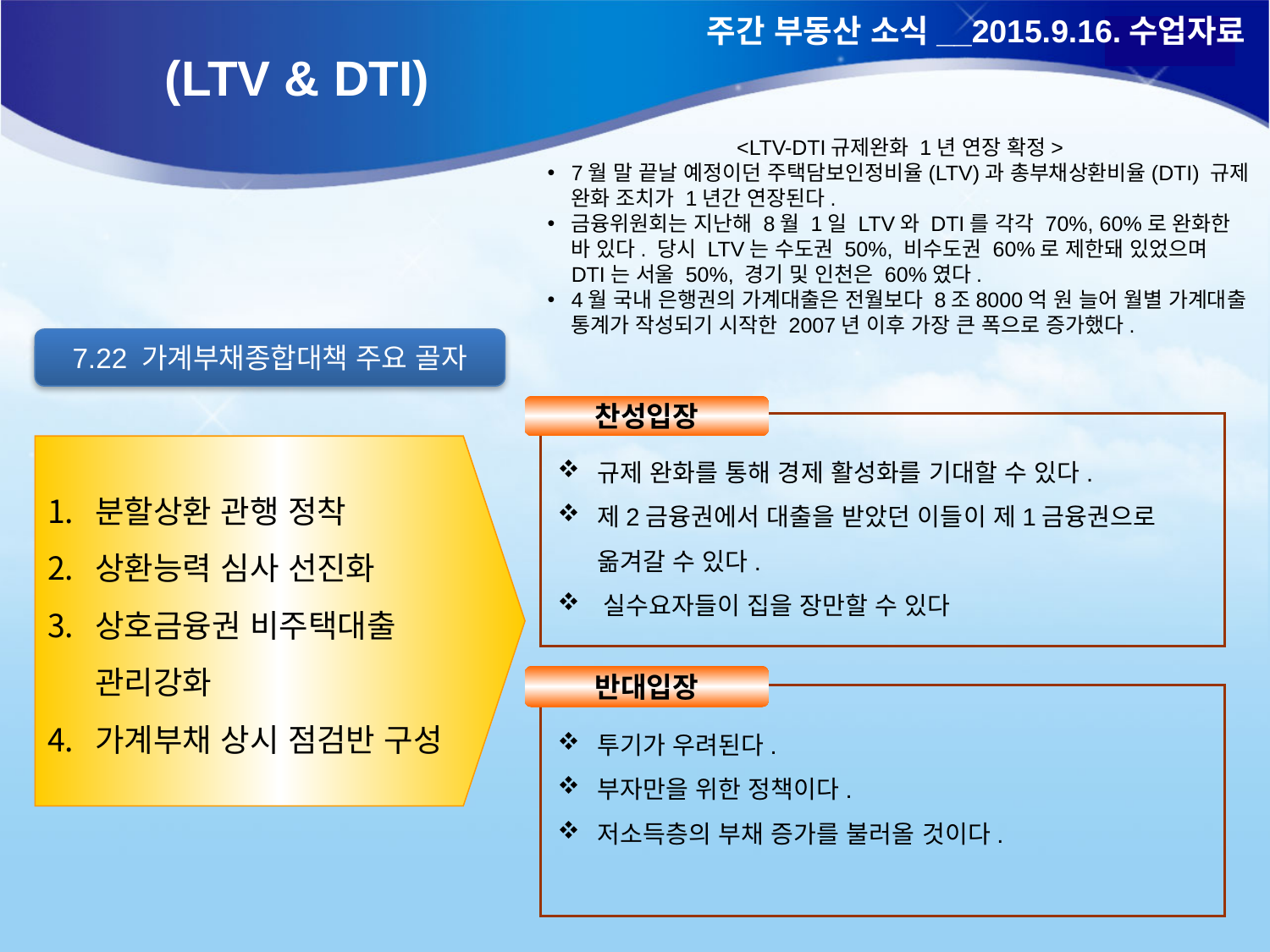

주간 부동산 소식__2015.9.16.수업자료
(LTV & DTI)
<LTV-DTI규제완화 1년 연장 확정>
7월 말 끝날 예정이던 주택담보인정비율(LTV)과 총부채상환비율(DTI) 규제 완화 조치가 1년간 연장된다.
금융위원회는 지난해 8월 1일 LTV와 DTI를 각각 70%, 60%로 완화한 바 있다. 당시 LTV는 수도권 50%, 비수도권 60%로 제한돼 있었으며 DTI는 서울 50%, 경기 및 인천은 60%였다.
4월 국내 은행권의 가계대출은 전월보다 8조8000억 원 늘어 월별 가계대출 통계가 작성되기 시작한 2007년 이후 가장 큰 폭으로 증가했다.
7.22 가계부채종합대책 주요 골자
찬성입장

규제 완화를 통해 경제 활성화를 기대할 수 있다.
제2금융권에서 대출을 받았던 이들이 제1금융권으로 옮겨갈 수 있다.
​실수요자들이 집을 장만할 수 있다
분할상환 관행 정착
상환능력 심사 선진화
상호금융권 비주택대출 관리강화
가계부채 상시 점검반 구성
반대입장

투기가 우려된다.
부자만을 위한 정책이다.
저소득층의 부채 증가를 불러올 것이다.